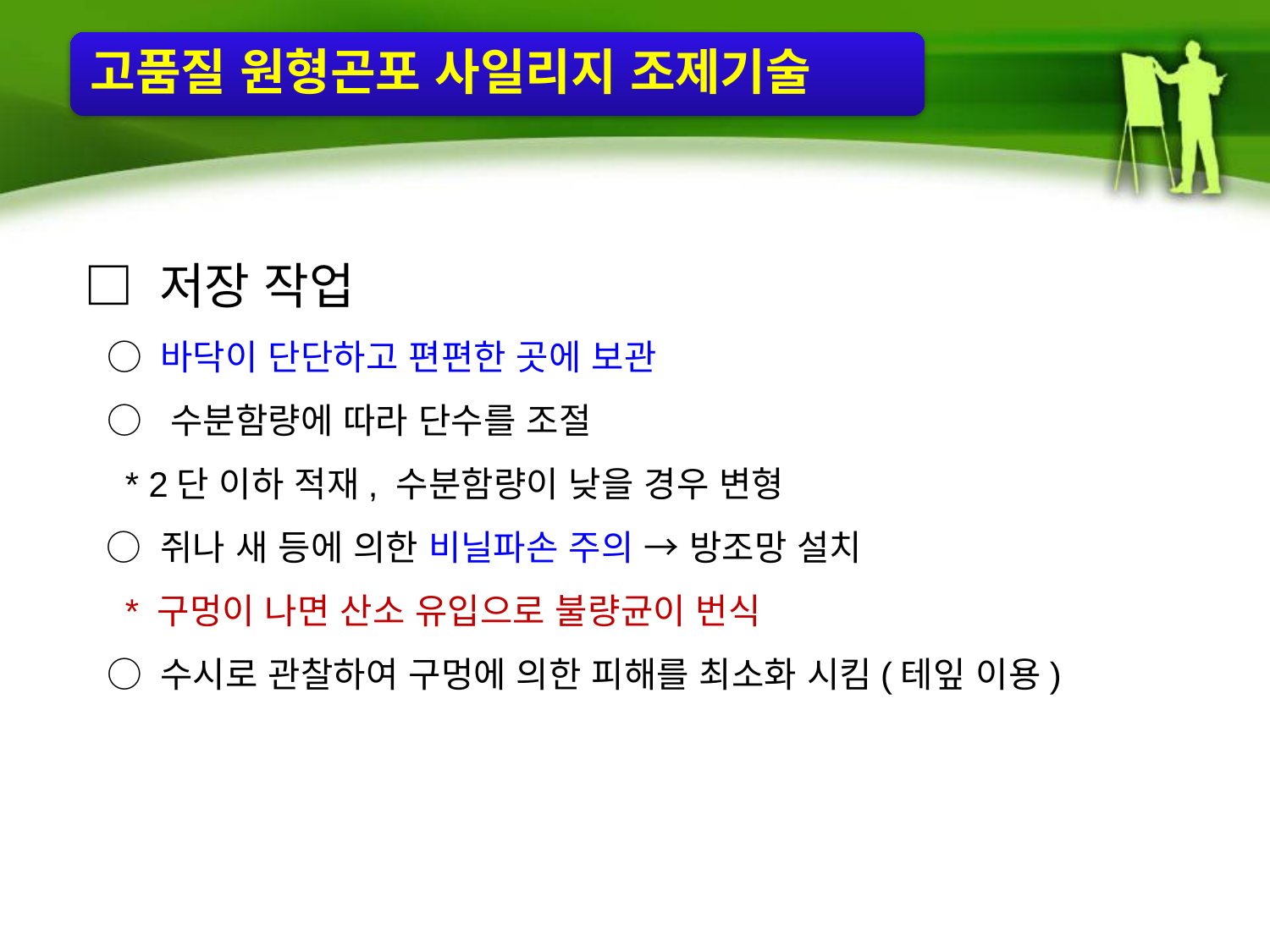

고품질 원형곤포 사일리지 조제기술
  □ 저장 작업
     ○ 바닥이 단단하고 편편한 곳에 보관
     ○  수분함량에 따라 단수를 조절
       * 2단 이하 적재, 수분함량이 낮을 경우 변형
     ○ 쥐나 새 등에 의한 비닐파손 주의 → 방조망 설치
       * 구멍이 나면 산소 유입으로 불량균이 번식
     ○ 수시로 관찰하여 구멍에 의한 피해를 최소화 시킴(테잎 이용)